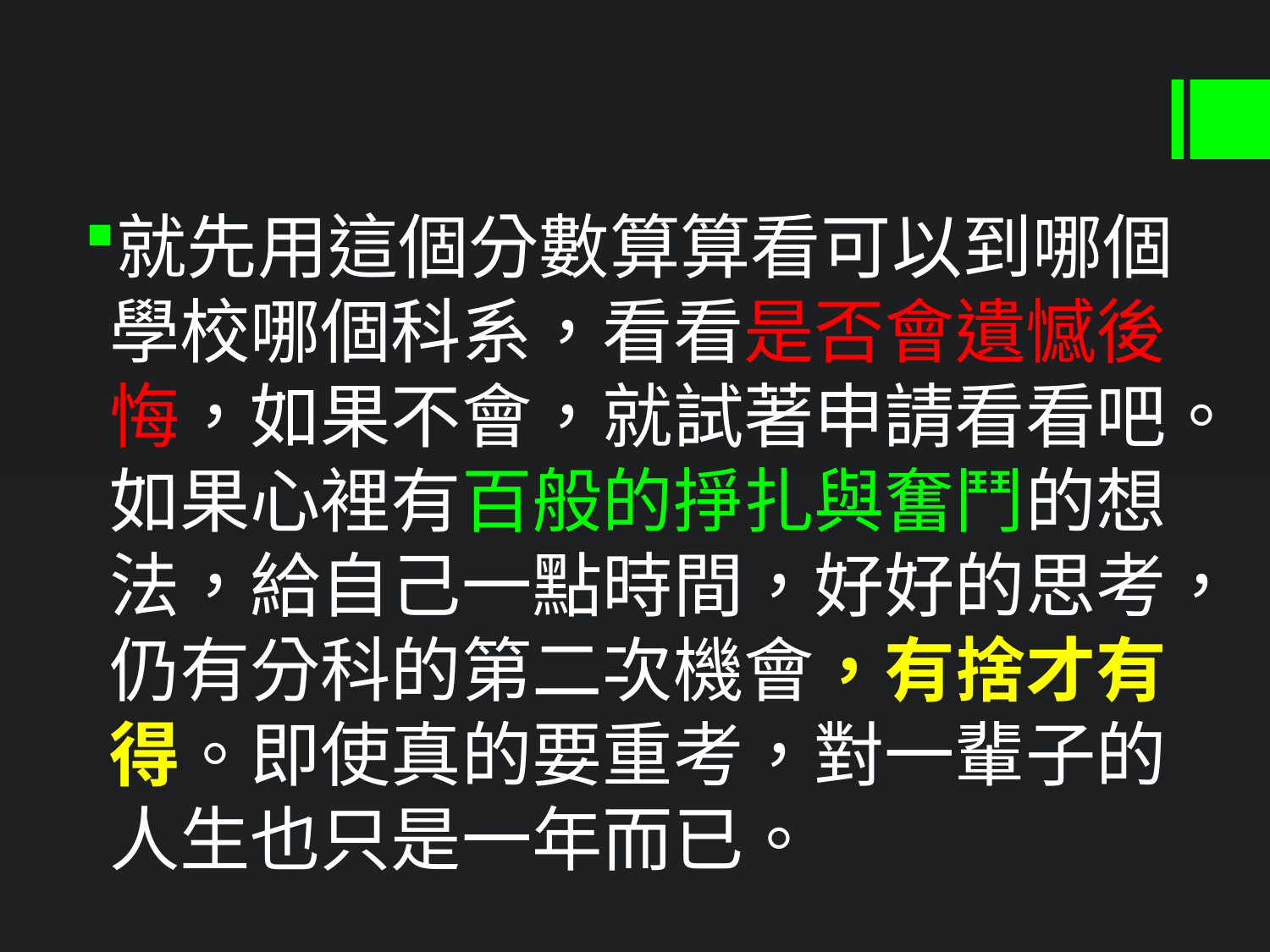

就先用這個分數算算看可以到哪個學校哪個科系，看看是否會遺憾後悔，如果不會，就試著申請看看吧。如果心裡有百般的掙扎與奮鬥的想法，給自己一點時間，好好的思考，仍有分科的第二次機會，有捨才有得。即使真的要重考，對一輩子的人生也只是一年而已。